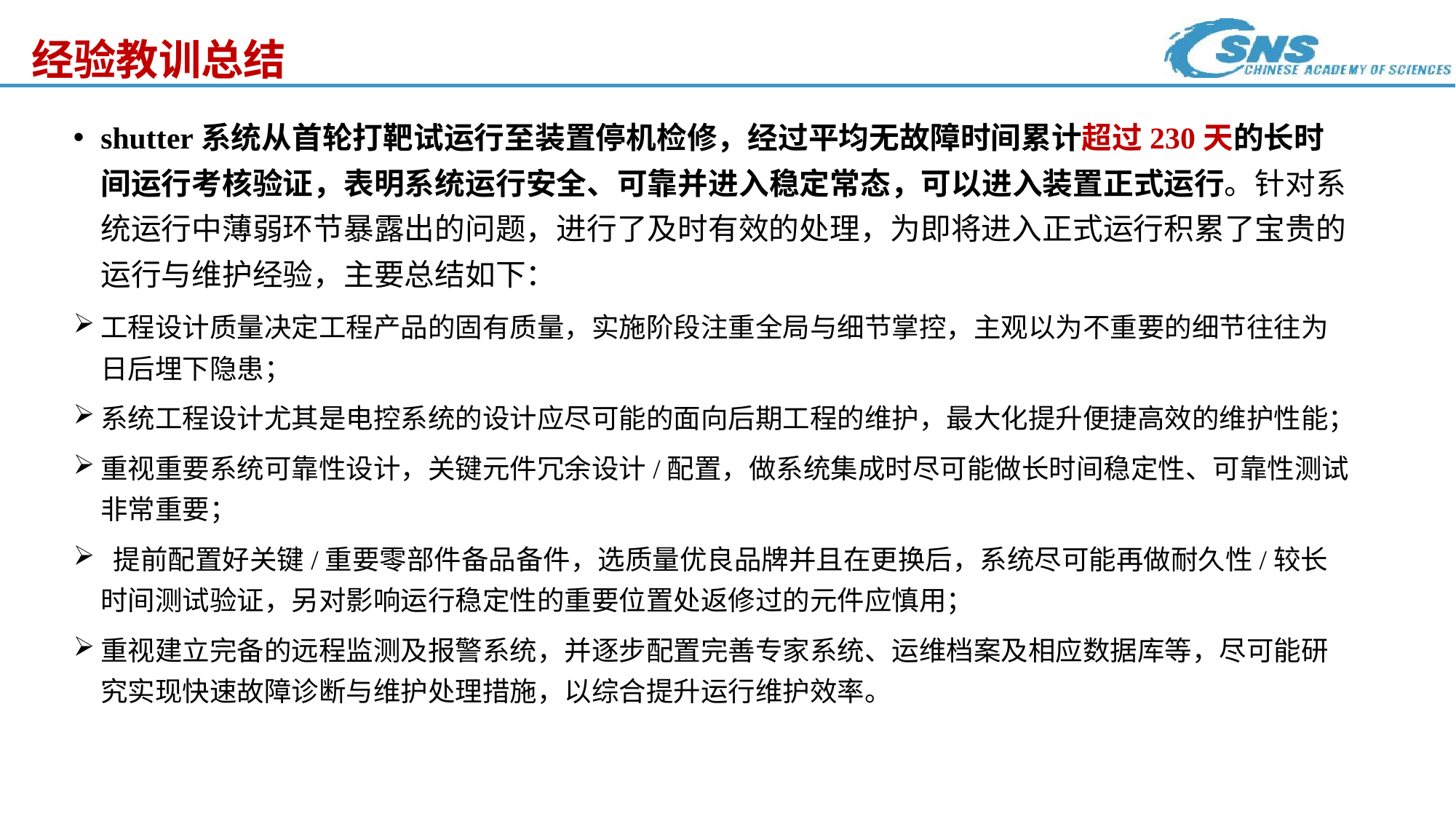

# 经验教训总结
shutter系统从首轮打靶试运行至装置停机检修，经过平均无故障时间累计超过230天的长时间运行考核验证，表明系统运行安全、可靠并进入稳定常态，可以进入装置正式运行。针对系统运行中薄弱环节暴露出的问题，进行了及时有效的处理，为即将进入正式运行积累了宝贵的运行与维护经验，主要总结如下：
工程设计质量决定工程产品的固有质量，实施阶段注重全局与细节掌控，主观以为不重要的细节往往为日后埋下隐患；
系统工程设计尤其是电控系统的设计应尽可能的面向后期工程的维护，最大化提升便捷高效的维护性能；
重视重要系统可靠性设计，关键元件冗余设计/配置，做系统集成时尽可能做长时间稳定性、可靠性测试非常重要；
 提前配置好关键/重要零部件备品备件，选质量优良品牌并且在更换后，系统尽可能再做耐久性/较长时间测试验证，另对影响运行稳定性的重要位置处返修过的元件应慎用；
重视建立完备的远程监测及报警系统，并逐步配置完善专家系统、运维档案及相应数据库等，尽可能研究实现快速故障诊断与维护处理措施，以综合提升运行维护效率。